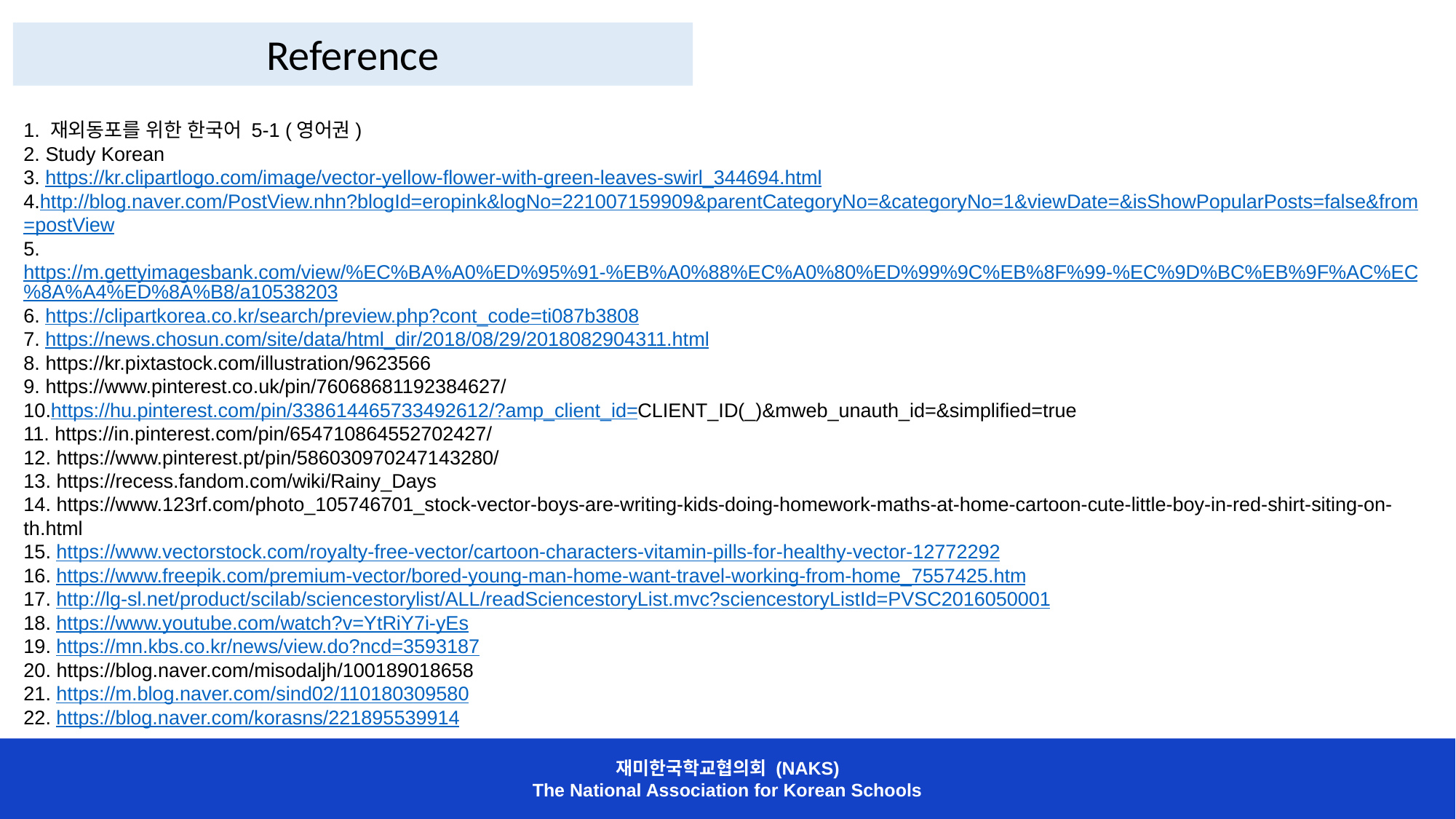

Reference
1. 재외동포를 위한 한국어 5-1 (영어권)
2. Study Korean
3. https://kr.clipartlogo.com/image/vector-yellow-flower-with-green-leaves-swirl_344694.html
4.http://blog.naver.com/PostView.nhn?blogId=eropink&logNo=221007159909&parentCategoryNo=&categoryNo=1&viewDate=&isShowPopularPosts=false&from=postView
5. https://m.gettyimagesbank.com/view/%EC%BA%A0%ED%95%91-%EB%A0%88%EC%A0%80%ED%99%9C%EB%8F%99-%EC%9D%BC%EB%9F%AC%EC%8A%A4%ED%8A%B8/a10538203
6. https://clipartkorea.co.kr/search/preview.php?cont_code=ti087b3808
7. https://news.chosun.com/site/data/html_dir/2018/08/29/2018082904311.html
8. https://kr.pixtastock.com/illustration/9623566
9. https://www.pinterest.co.uk/pin/76068681192384627/
10.https://hu.pinterest.com/pin/338614465733492612/?amp_client_id=CLIENT_ID(_)&mweb_unauth_id=&simplified=true
11. https://in.pinterest.com/pin/654710864552702427/
12. https://www.pinterest.pt/pin/586030970247143280/
13. https://recess.fandom.com/wiki/Rainy_Days
14. https://www.123rf.com/photo_105746701_stock-vector-boys-are-writing-kids-doing-homework-maths-at-home-cartoon-cute-little-boy-in-red-shirt-siting-on-th.html
15. https://www.vectorstock.com/royalty-free-vector/cartoon-characters-vitamin-pills-for-healthy-vector-12772292
16. https://www.freepik.com/premium-vector/bored-young-man-home-want-travel-working-from-home_7557425.htm
17. http://lg-sl.net/product/scilab/sciencestorylist/ALL/readSciencestoryList.mvc?sciencestoryListId=PVSC2016050001
18. https://www.youtube.com/watch?v=YtRiY7i-yEs
19. https://mn.kbs.co.kr/news/view.do?ncd=3593187
20. https://blog.naver.com/misodaljh/100189018658
21. https://m.blog.naver.com/sind02/110180309580
22. https://blog.naver.com/korasns/221895539914

재미한국학교협의회 (NAKS)
The National Association for Korean Schools